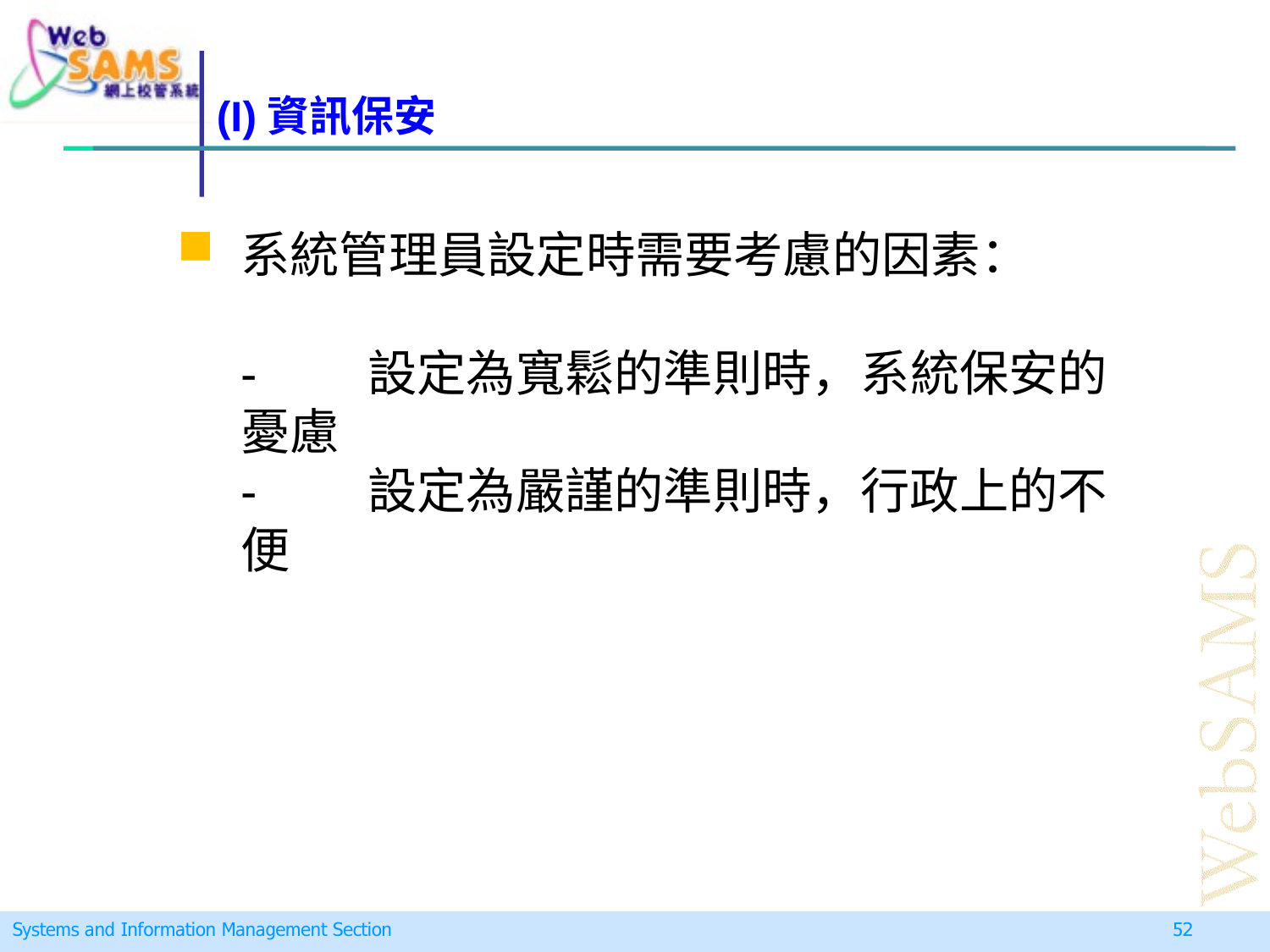

(I)資訊保安
# 系統管理員設定時需要考慮的因素： -	設定為寬鬆的準則時，系統保安的憂慮 -	設定為嚴謹的準則時，行政上的不便